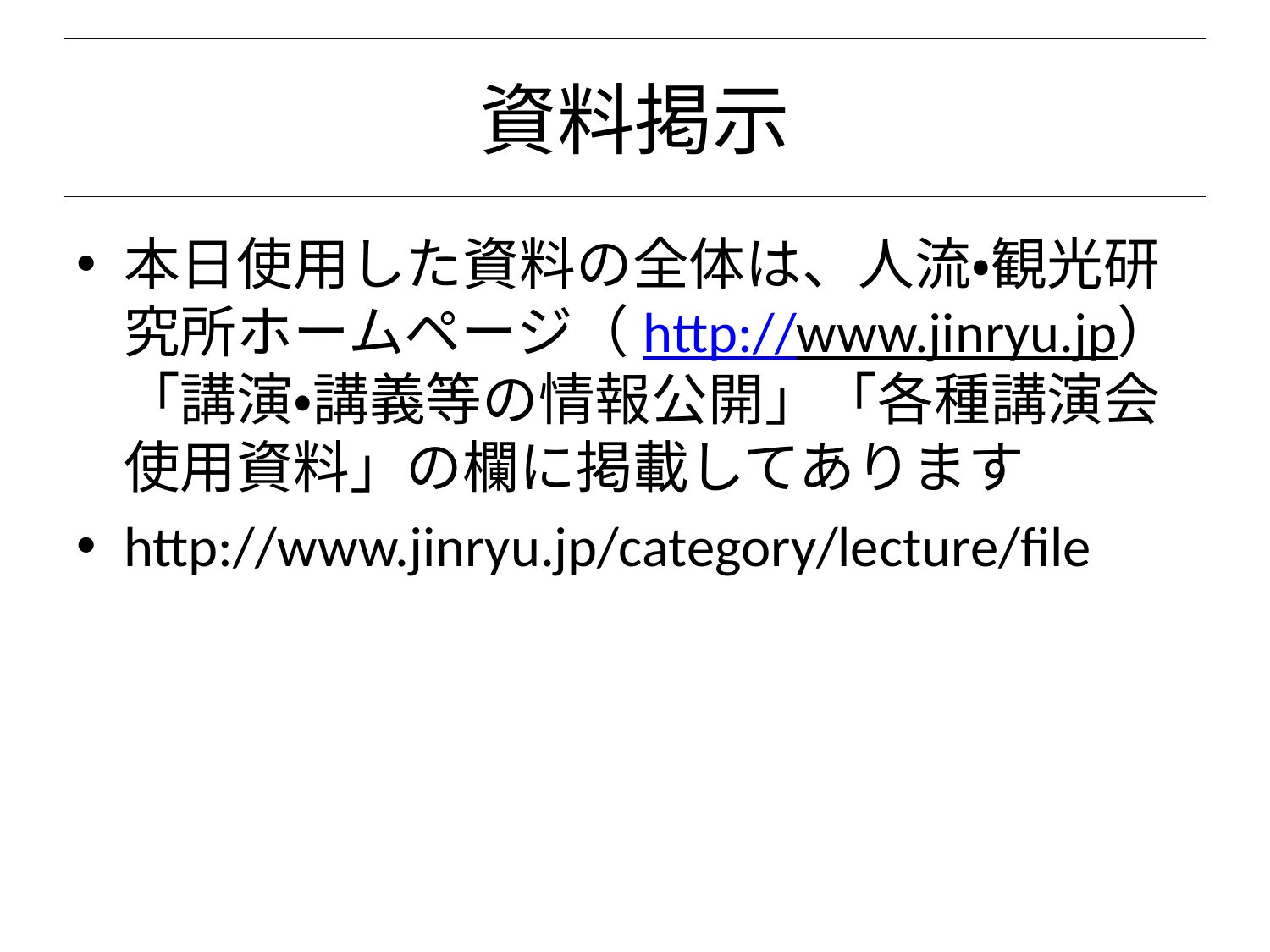

# 資料掲示
本日使用した資料の全体は、人流・観光研究所ホームページ（http://www.jinryu.jp）「講演・講義等の情報公開」「各種講演会使用資料」の欄に掲載してあります
http://www.jinryu.jp/category/lecture/file